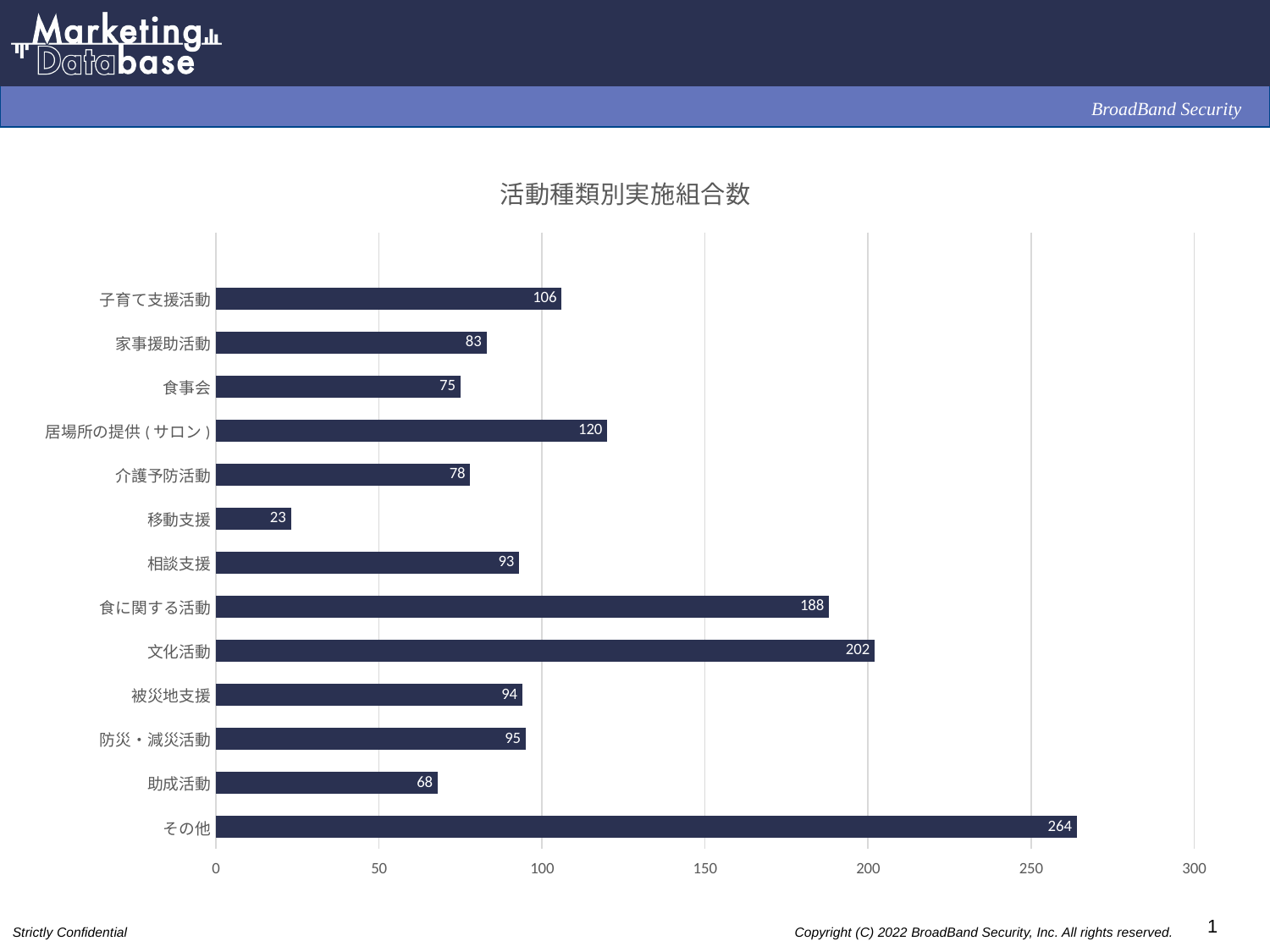

### Chart: 活動種類別実施組合数

| Category |  |
|---|---|
|  | None |
| 子育て支援活動 | 106.0 |
| 家事援助活動 | 83.0 |
| 食事会 | 75.0 |
| 居場所の提供(サロン) | 120.0 |
| 介護予防活動 | 78.0 |
| 移動支援 | 23.0 |
| 相談支援 | 93.0 |
| 食に関する活動 | 188.0 |
| 文化活動 | 202.0 |
| 被災地支援 | 94.0 |
| 防災・減災活動 | 95.0 |
| 助成活動 | 68.0 |
| その他 | 264.0 |